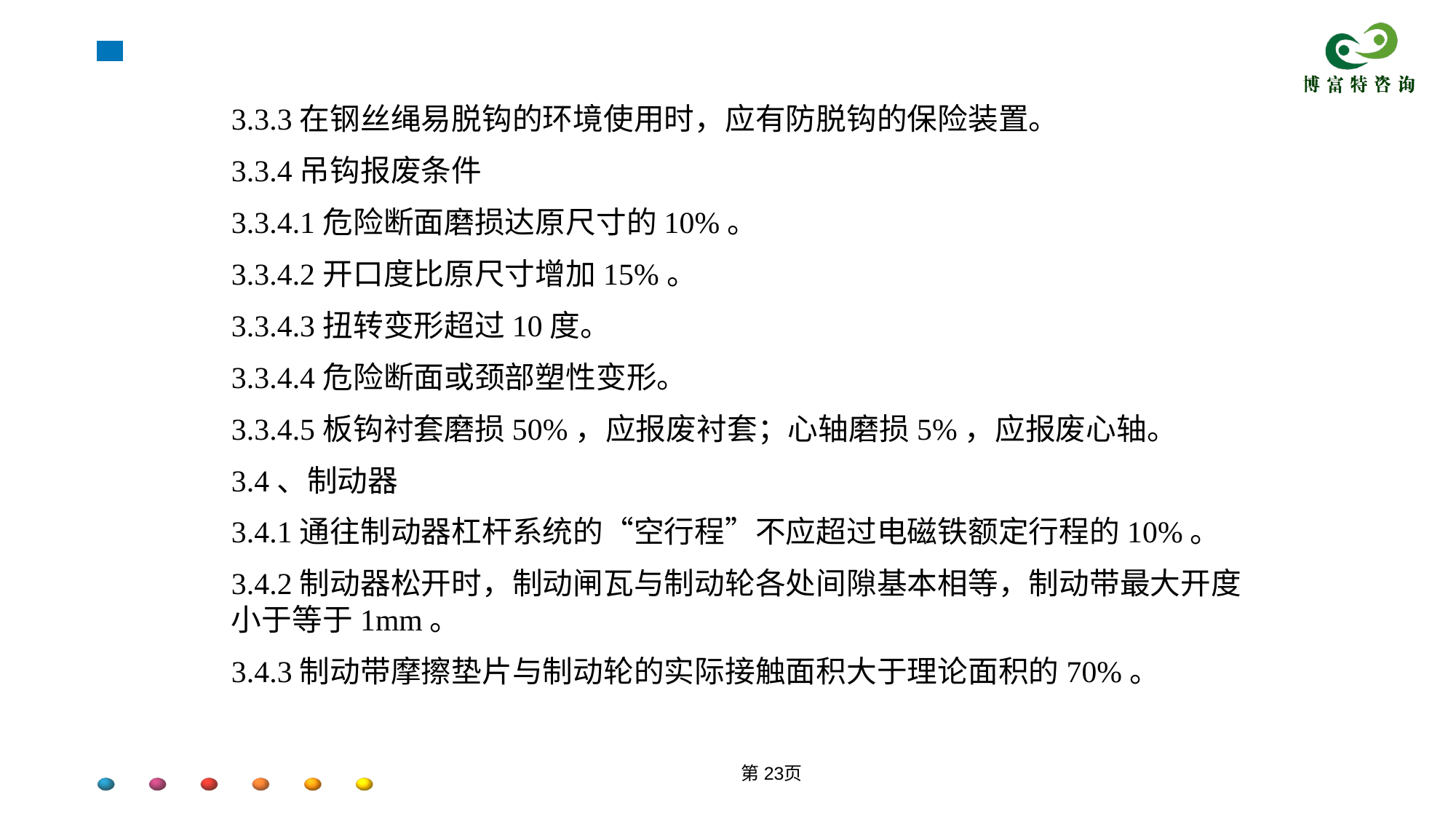

3.3.3在钢丝绳易脱钩的环境使用时，应有防脱钩的保险装置。
3.3.4吊钩报废条件
3.3.4.1危险断面磨损达原尺寸的10%。
3.3.4.2开口度比原尺寸增加15%。
3.3.4.3扭转变形超过10度。
3.3.4.4危险断面或颈部塑性变形。
3.3.4.5板钩衬套磨损50%，应报废衬套；心轴磨损5%，应报废心轴。
3.4、制动器
3.4.1通往制动器杠杆系统的“空行程”不应超过电磁铁额定行程的10%。
3.4.2制动器松开时，制动闸瓦与制动轮各处间隙基本相等，制动带最大开度小于等于1mm。
3.4.3制动带摩擦垫片与制动轮的实际接触面积大于理论面积的70%。